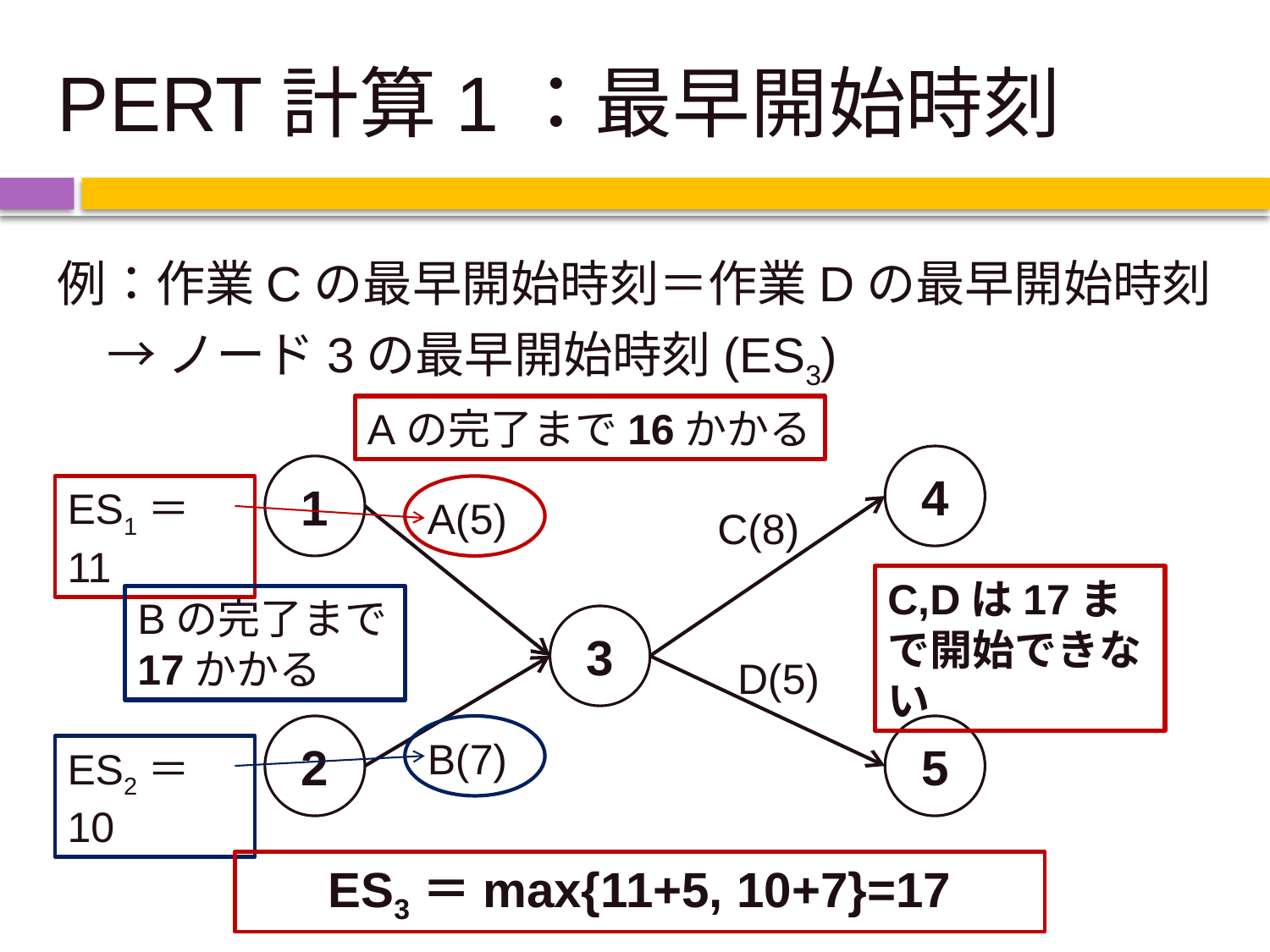

# PERT計算1：最早開始時刻
例：作業Cの最早開始時刻＝作業Dの最早開始時刻
　→ ノード3の最早開始時刻(ES3)
Aの完了まで16かかる
4
1
ES1＝11

A(5)
C(8)
C,Dは17まで開始できない
Bの完了まで17かかる
3
D(5)
2

5
B(7)
ES2＝10
ES3＝max{11+5, 10+7}=17